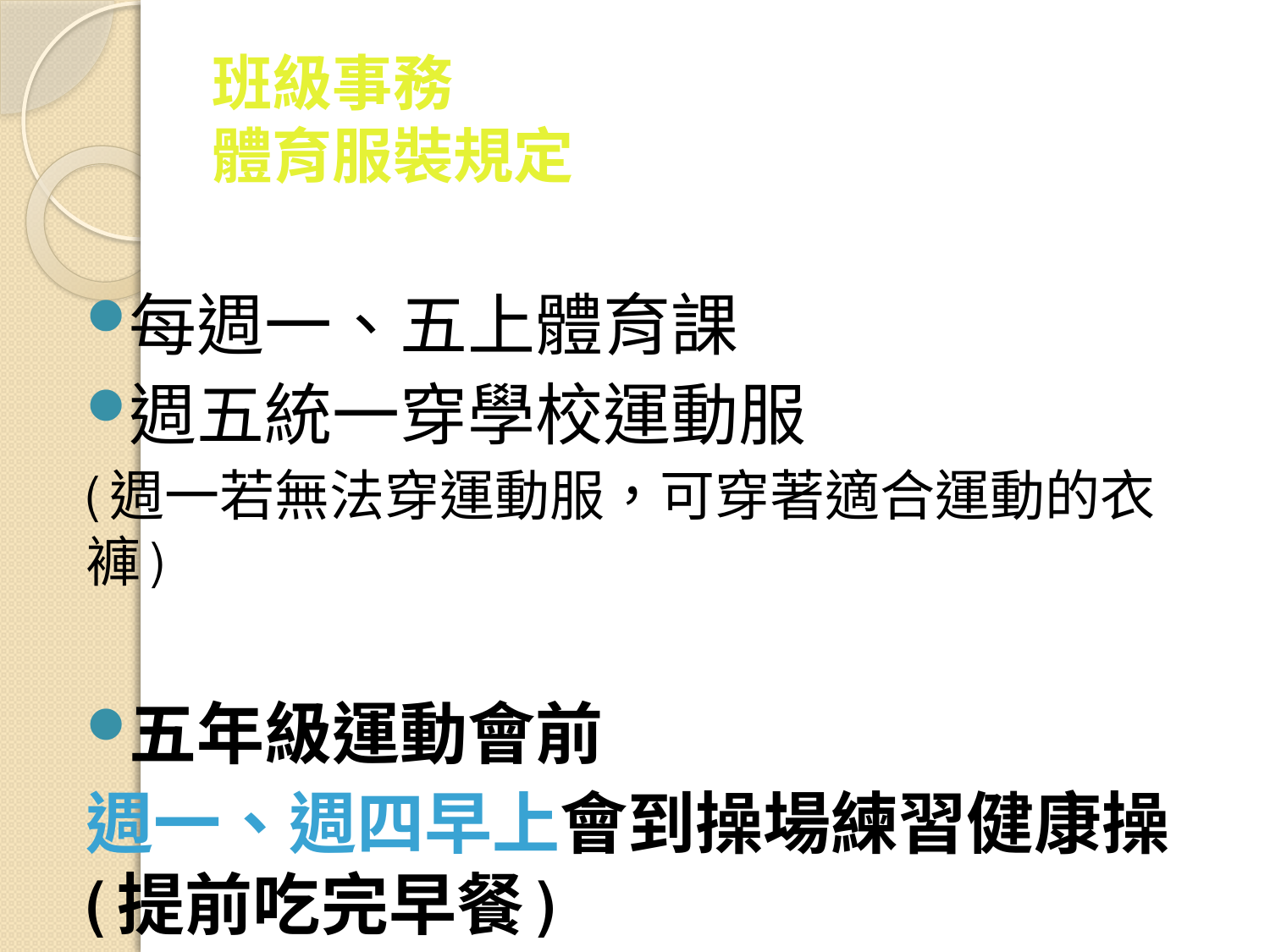

# 班級事務 體育服裝規定

每週一、五上體育課
週五統一穿學校運動服
(週一若無法穿運動服，可穿著適合運動的衣褲)

五年級運動會前
週一、週四早上會到操場練習健康操(提前吃完早餐)